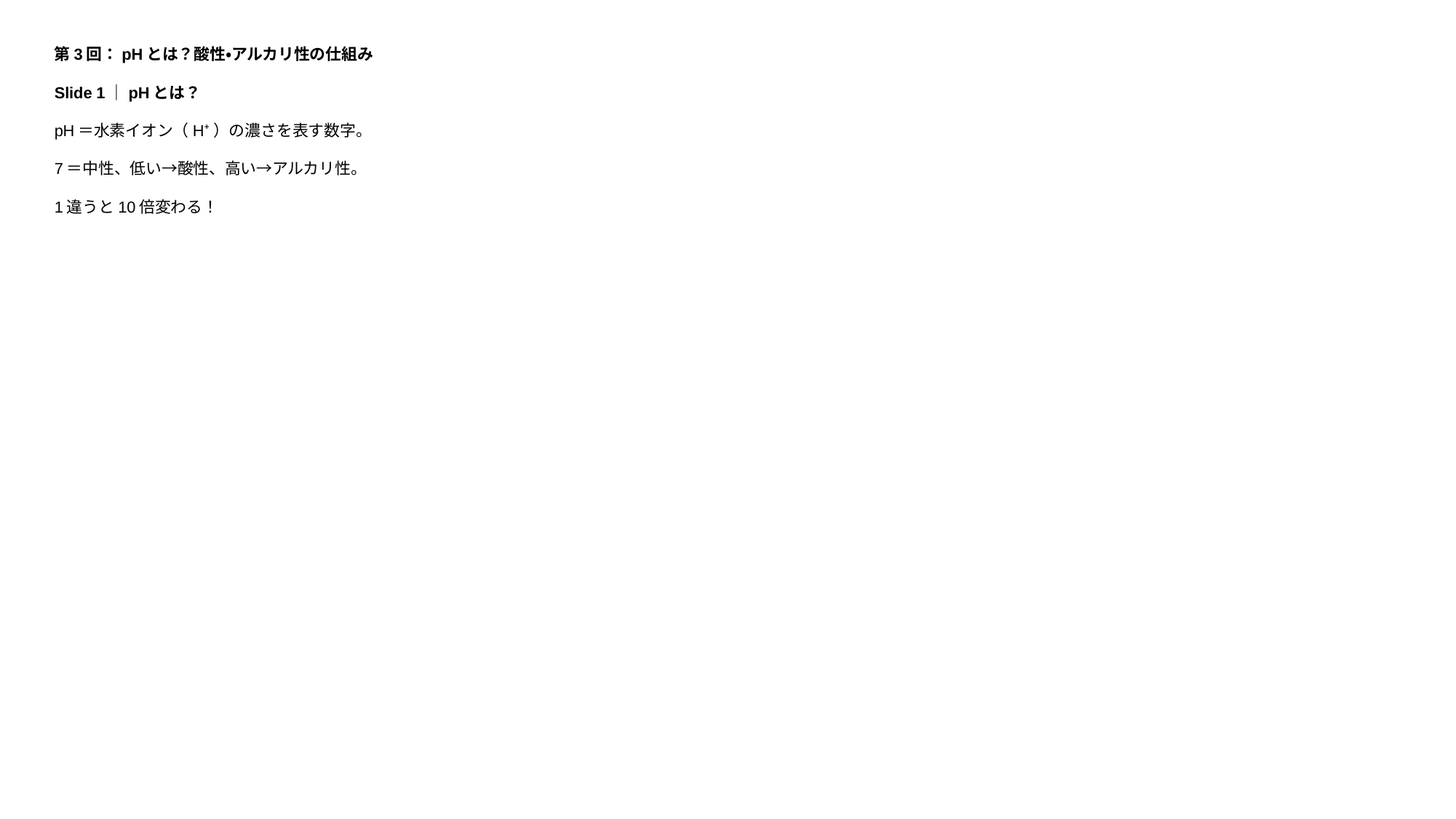

第3回：pHとは？酸性・アルカリ性の仕組み

Slide 1｜pHとは？

pH＝水素イオン（H⁺）の濃さを表す数字。

7＝中性、低い→酸性、高い→アルカリ性。

1違うと10倍変わる！